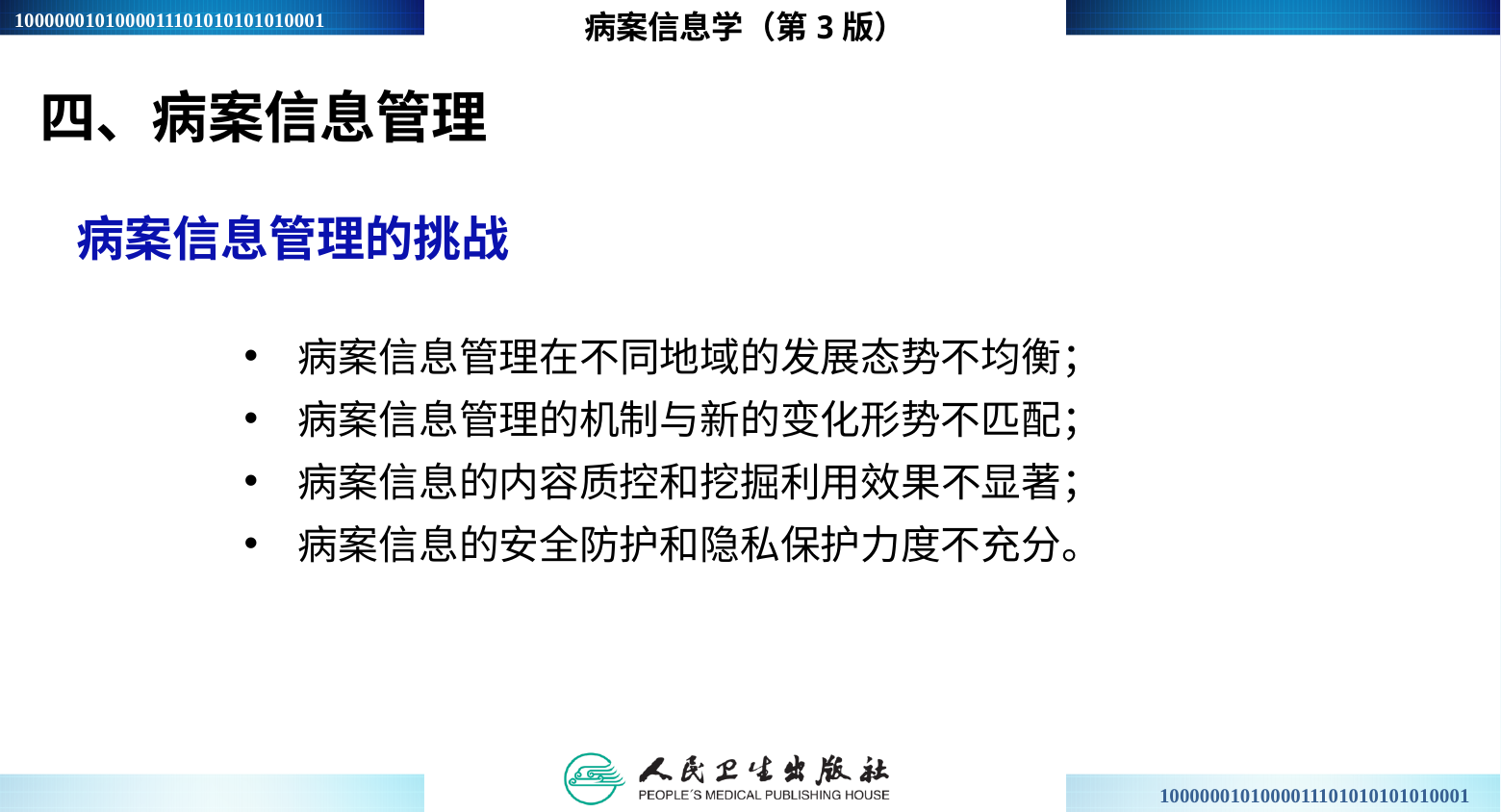

病案信息学（第3版）
四、病案信息管理
病案信息管理的挑战
病案信息管理在不同地域的发展态势不均衡；
病案信息管理的机制与新的变化形势不匹配；
病案信息的内容质控和挖掘利用效果不显著；
病案信息的安全防护和隐私保护力度不充分。